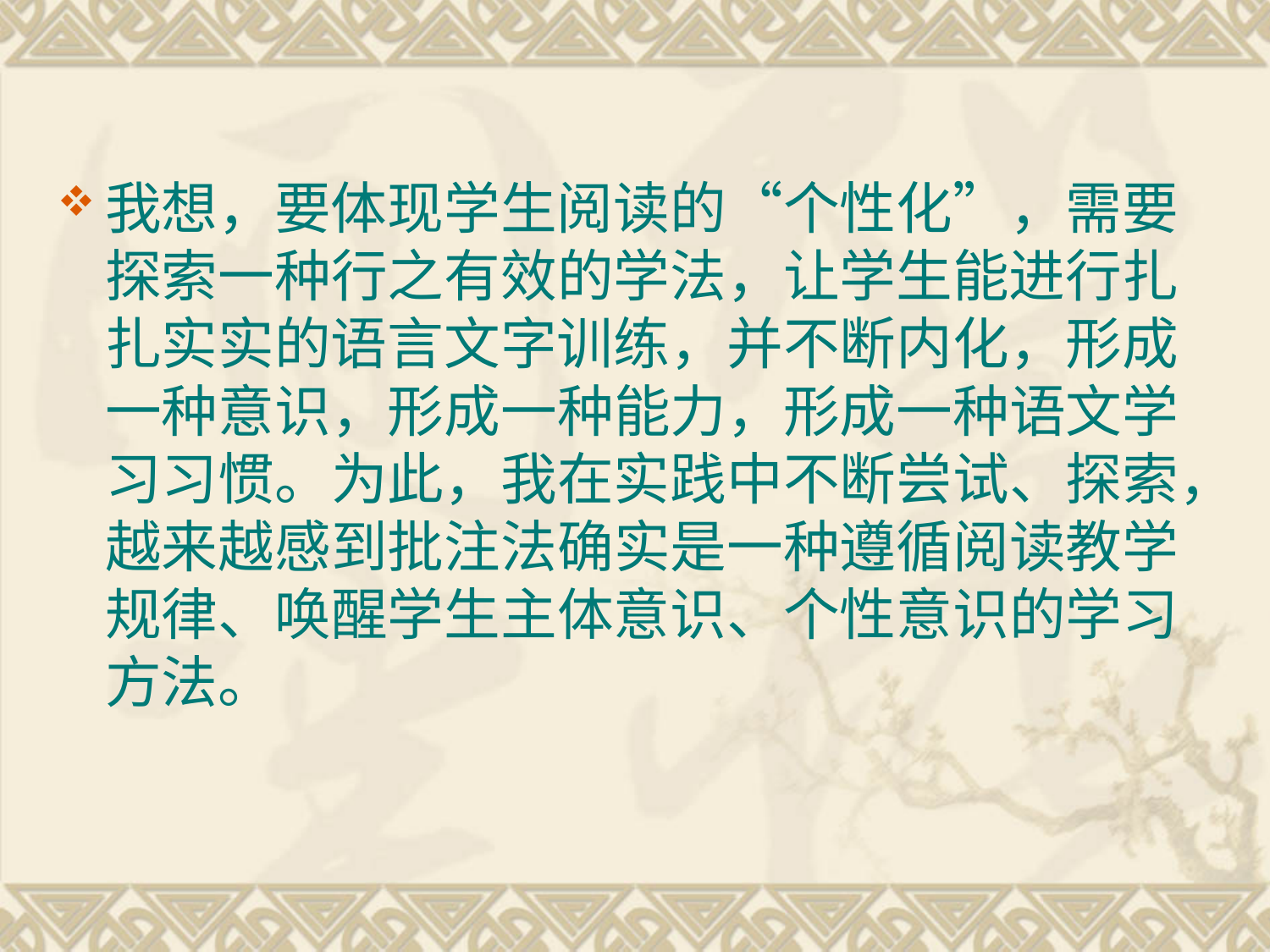

我想，要体现学生阅读的“个性化”，需要探索一种行之有效的学法，让学生能进行扎扎实实的语言文字训练，并不断内化，形成一种意识，形成一种能力，形成一种语文学习习惯。为此，我在实践中不断尝试、探索，越来越感到批注法确实是一种遵循阅读教学规律、唤醒学生主体意识、个性意识的学习方法。